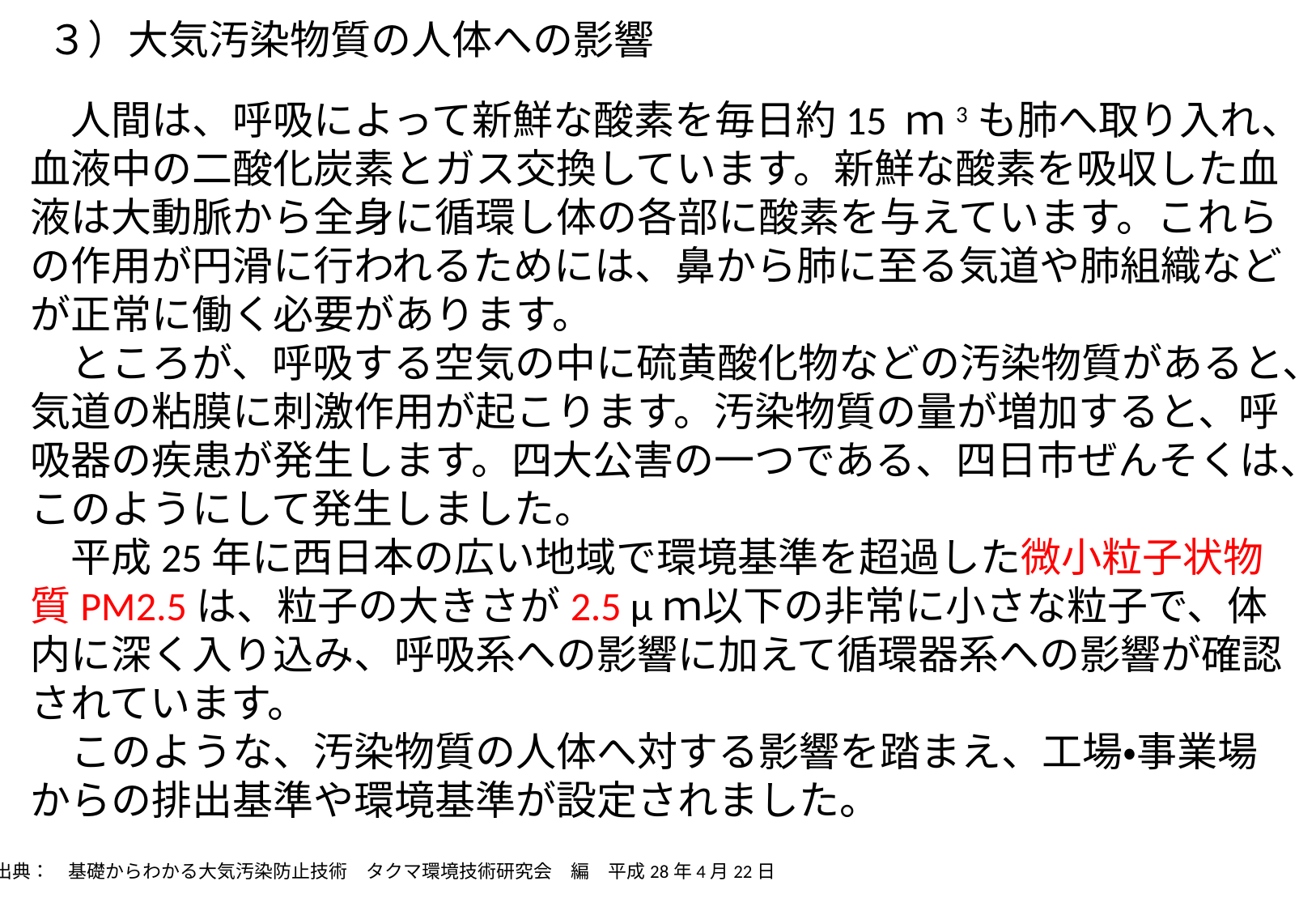

３）大気汚染物質の人体への影響
　人間は、呼吸によって新鮮な酸素を毎日約15 ｍ3も肺へ取り入れ、血液中の二酸化炭素とガス交換しています。新鮮な酸素を吸収した血液は大動脈から全身に循環し体の各部に酸素を与えています。これらの作用が円滑に行われるためには、鼻から肺に至る気道や肺組織などが正常に働く必要があります。
　ところが、呼吸する空気の中に硫黄酸化物などの汚染物質があると、気道の粘膜に刺激作用が起こります。汚染物質の量が増加すると、呼吸器の疾患が発生します。四大公害の一つである、四日市ぜんそくは、このようにして発生しました。
　平成25年に西日本の広い地域で環境基準を超過した微小粒子状物質PM2.5は、粒子の大きさが2.5 μｍ以下の非常に小さな粒子で、体内に深く入り込み、呼吸系への影響に加えて循環器系への影響が確認されています。
　このような、汚染物質の人体へ対する影響を踏まえ、工場・事業場からの排出基準や環境基準が設定されました。

出典：　基礎からわかる大気汚染防止技術　タクマ環境技術研究会　編　平成28年4月22日